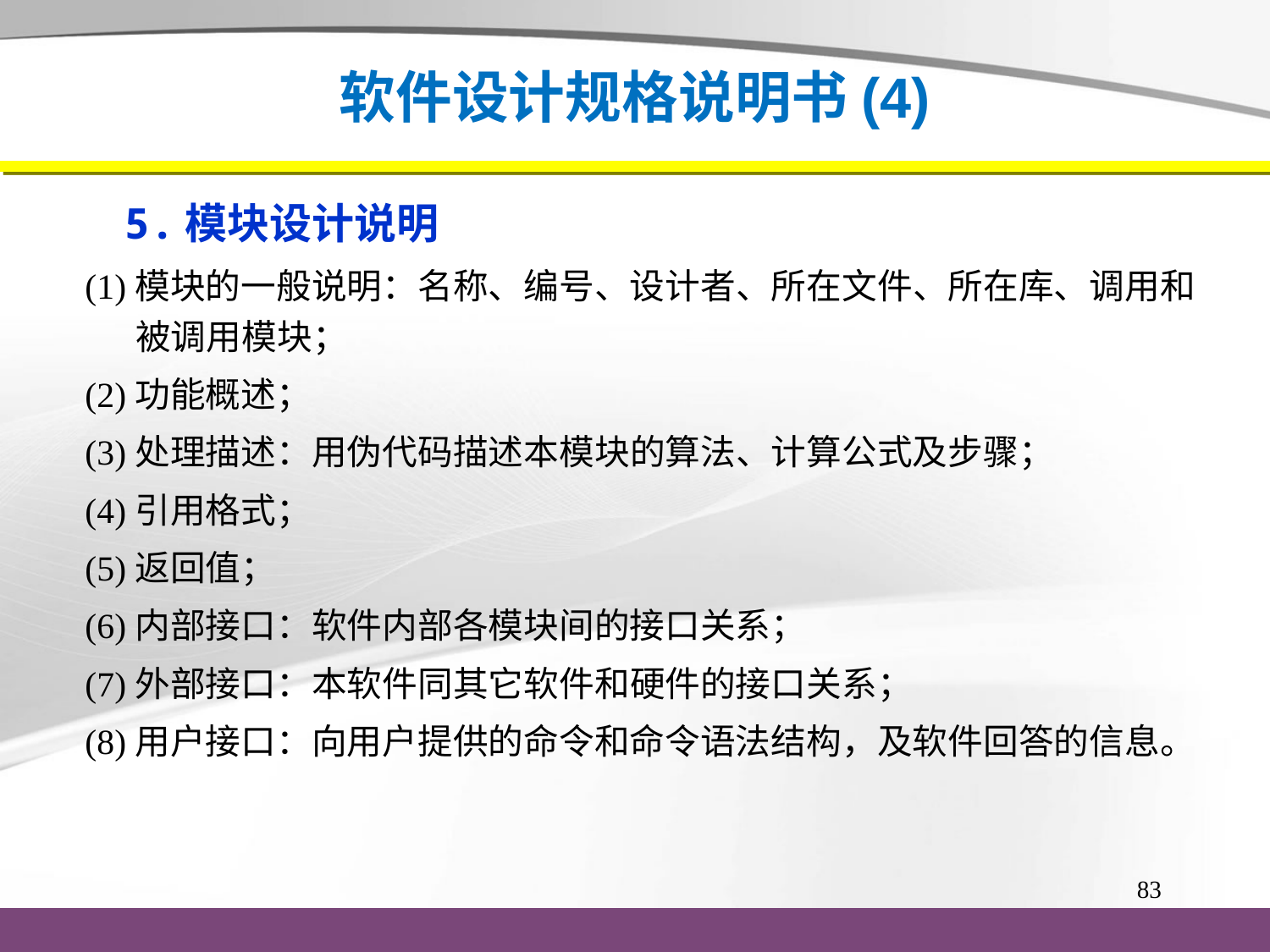

# 软件设计规格说明书(4)
    5.模块设计说明
       (1)模块的一般说明：名称、编号、设计者、所在文件、所在库、调用和被调用模块；
       (2)功能概述；
       (3)处理描述：用伪代码描述本模块的算法、计算公式及步骤；
       (4)引用格式；
       (5)返回值；
       (6)内部接口：软件内部各模块间的接口关系；
       (7)外部接口：本软件同其它软件和硬件的接口关系；
       (8)用户接口：向用户提供的命令和命令语法结构，及软件回答的信息。
83